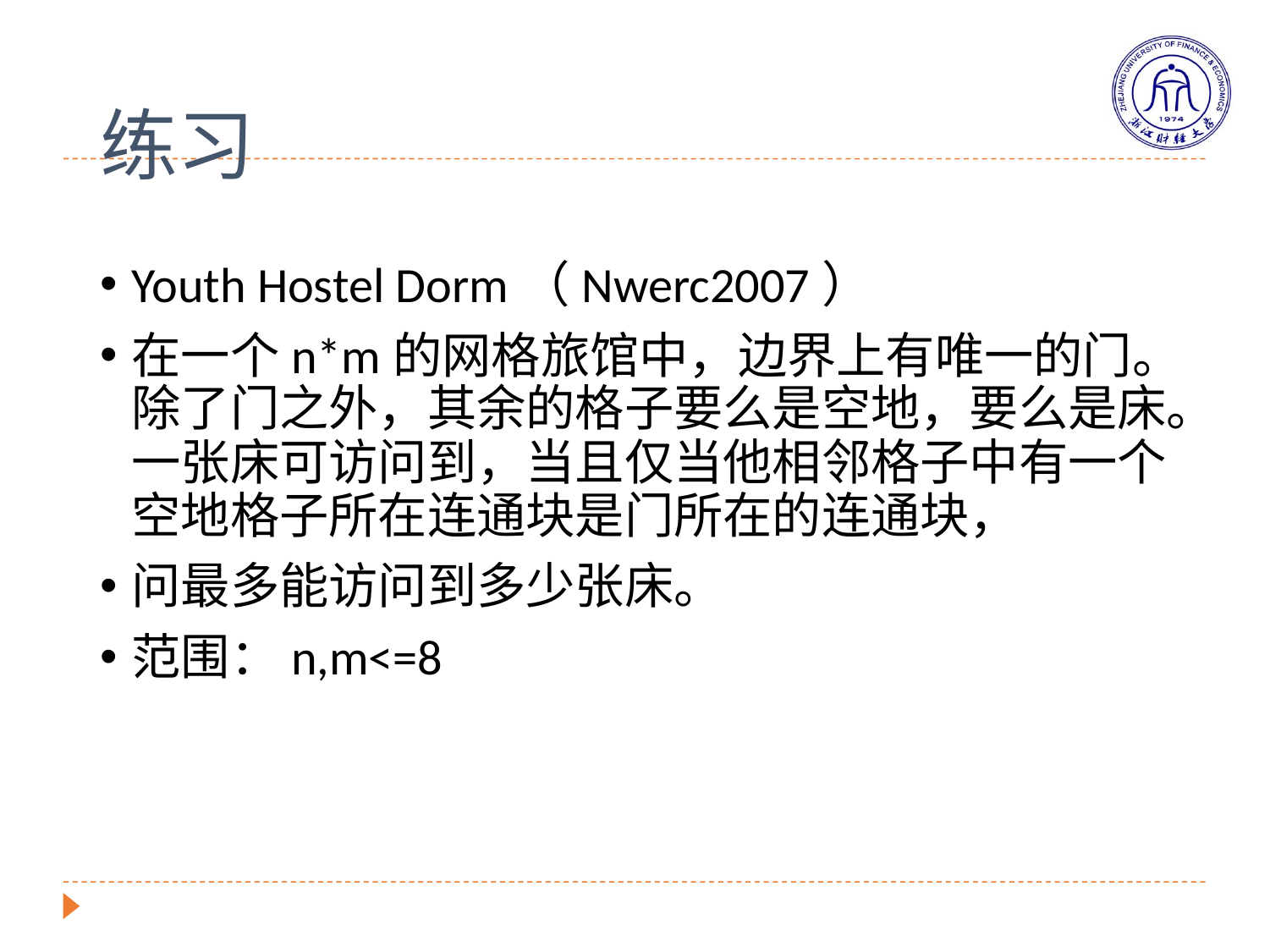

# 练习
Youth Hostel Dorm（Nwerc2007）
在一个n*m的网格旅馆中，边界上有唯一的门。除了门之外，其余的格子要么是空地，要么是床。一张床可访问到，当且仅当他相邻格子中有一个空地格子所在连通块是门所在的连通块，
问最多能访问到多少张床。
范围：n,m<=8